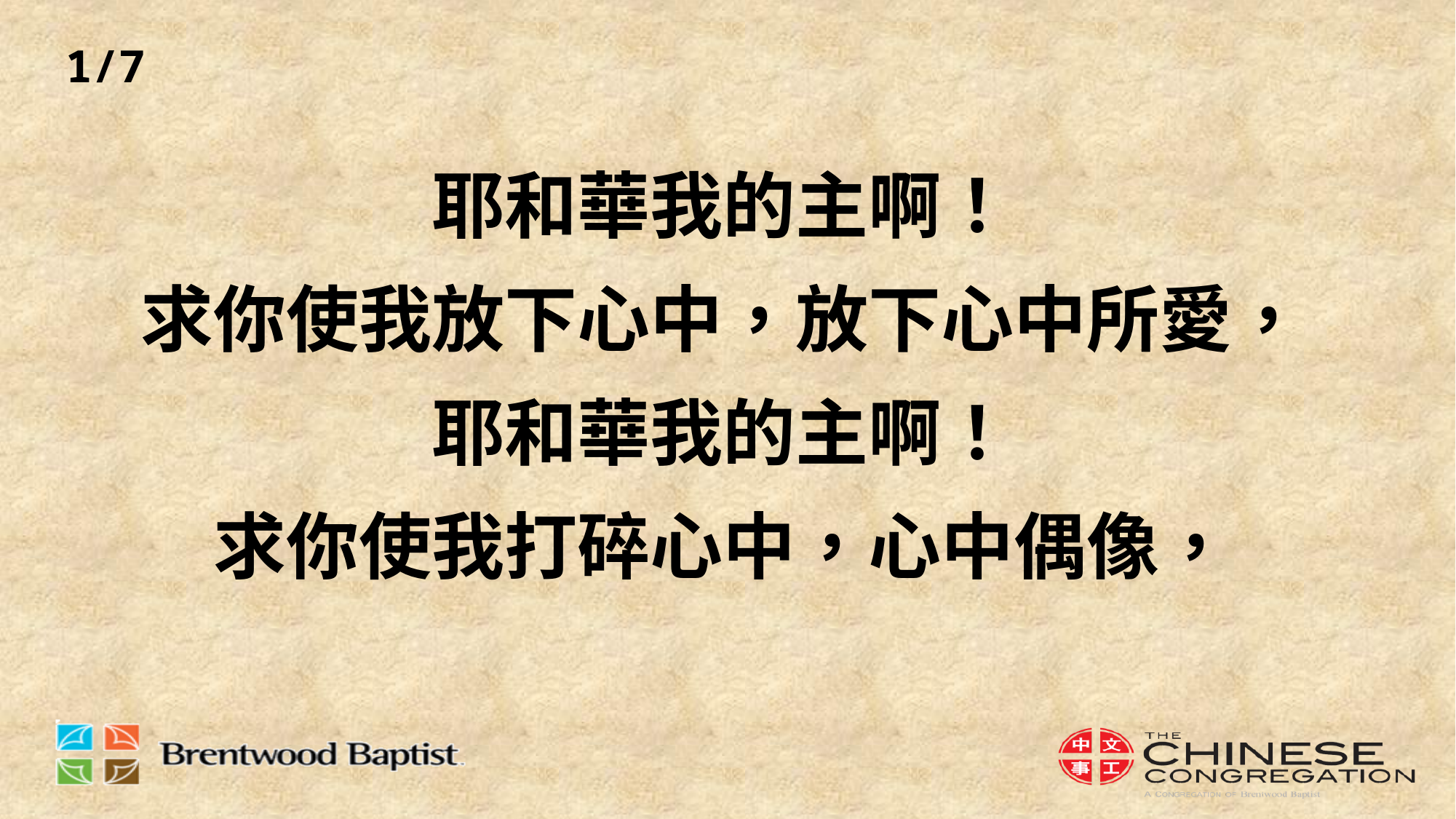

1/7
# 耶和華我的主啊！ 求你使我放下心中，放下心中所愛， 耶和華我的主啊！ 求你使我打碎心中，心中偶像，